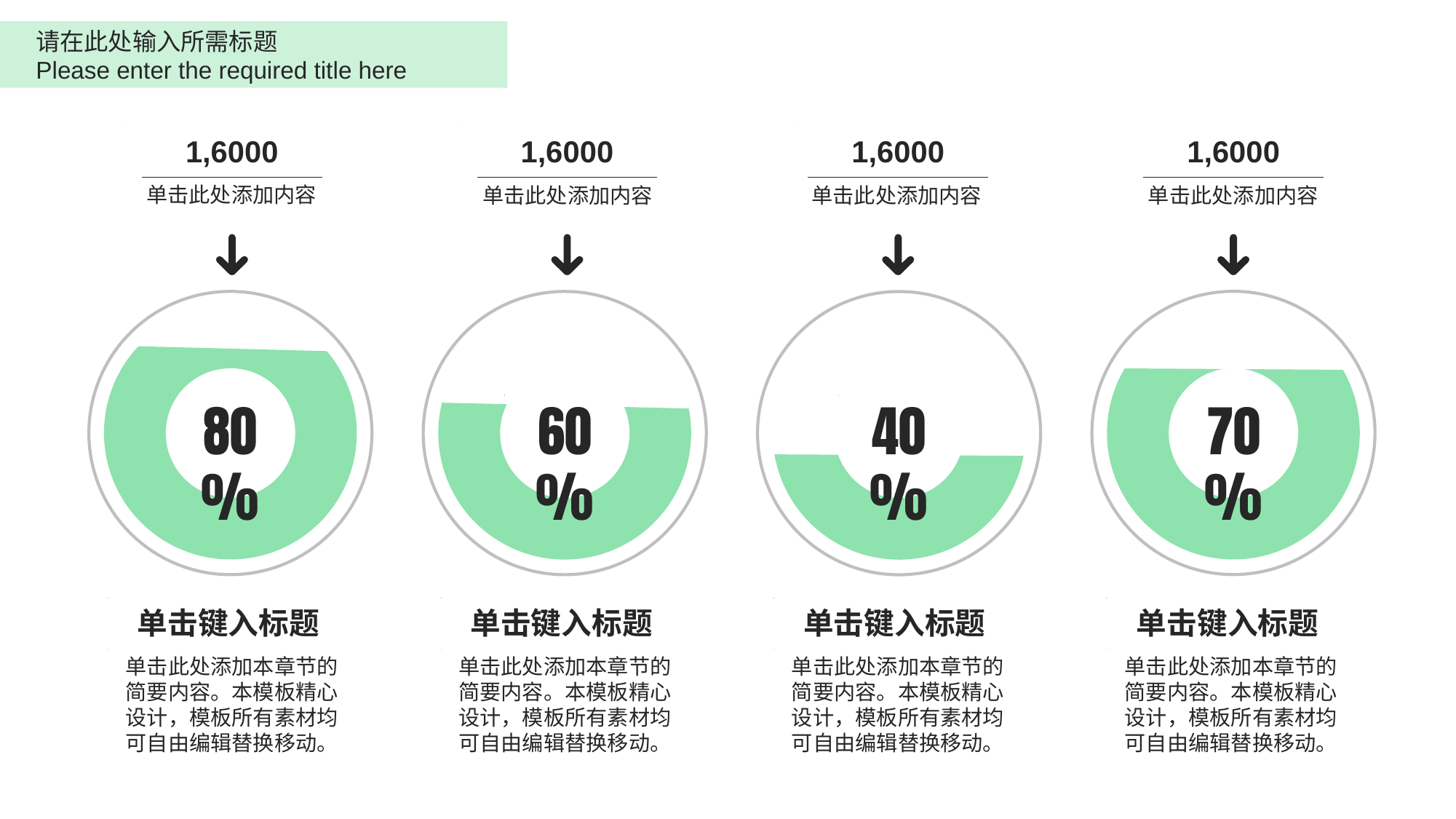

请在此处输入所需标题
Please enter the required title here
1,6000
1,6000
1,6000
1,6000
单击此处添加内容
单击此处添加内容
单击此处添加内容
单击此处添加内容

70%
80%
60%
40%
单击键入标题
单击此处添加本章节的简要内容。本模板精心设计，模板所有素材均可自由编辑替换移动。
单击键入标题
单击此处添加本章节的简要内容。本模板精心设计，模板所有素材均可自由编辑替换移动。
单击键入标题
单击此处添加本章节的简要内容。本模板精心设计，模板所有素材均可自由编辑替换移动。
单击键入标题
单击此处添加本章节的简要内容。本模板精心设计，模板所有素材均可自由编辑替换移动。